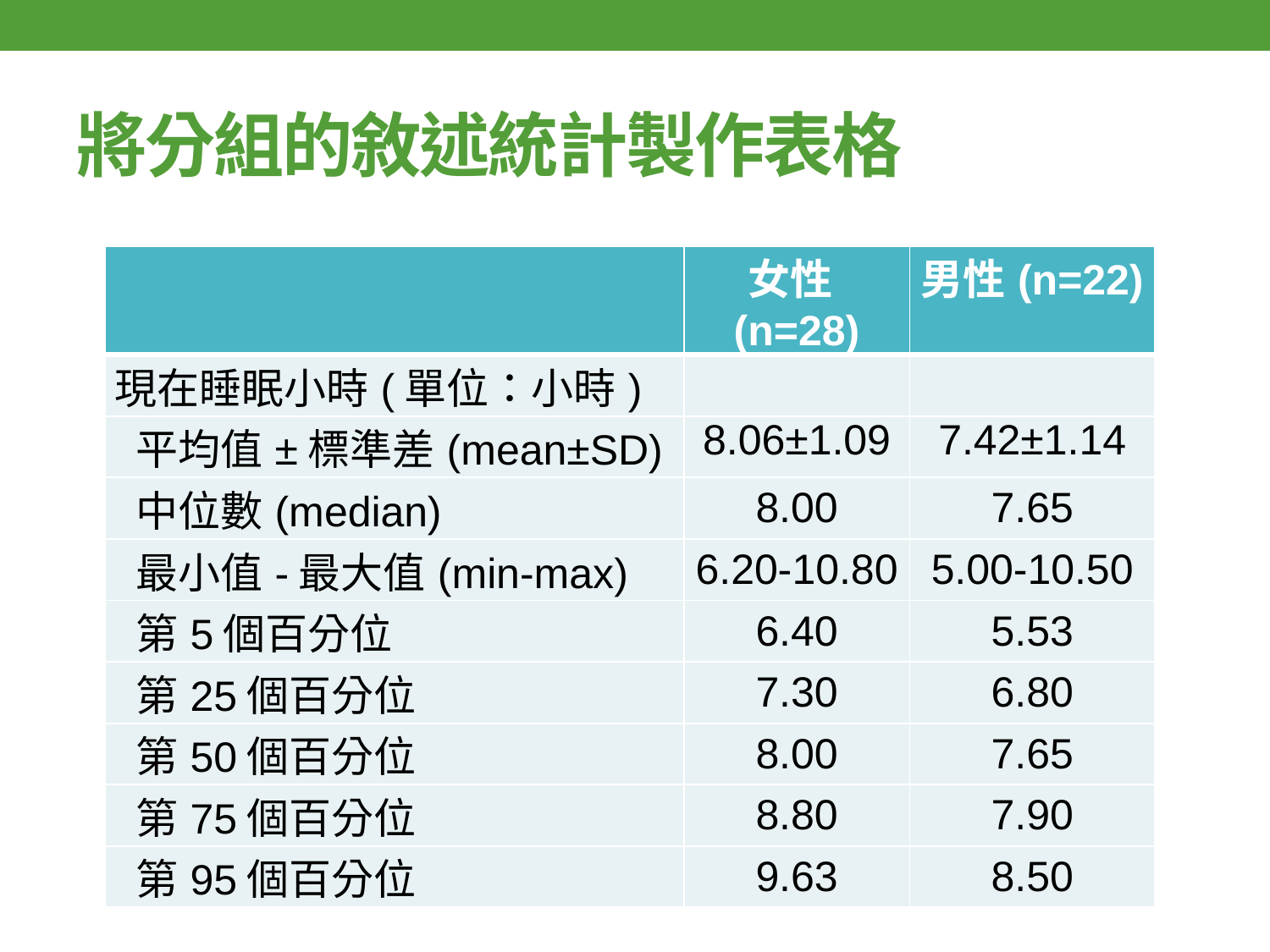

# 將分組的敘述統計製作表格
|  | 女性(n=28) | 男性(n=22) |
| --- | --- | --- |
| 現在睡眠小時(單位：小時) |  |  |
| 平均值±標準差(mean±SD) | 8.06±1.09 | 7.42±1.14 |
| 中位數(median) | 8.00 | 7.65 |
| 最小值-最大值(min-max) | 6.20-10.80 | 5.00-10.50 |
| 第5個百分位 | 6.40 | 5.53 |
| 第25個百分位 | 7.30 | 6.80 |
| 第50個百分位 | 8.00 | 7.65 |
| 第75個百分位 | 8.80 | 7.90 |
| 第95個百分位 | 9.63 | 8.50 |